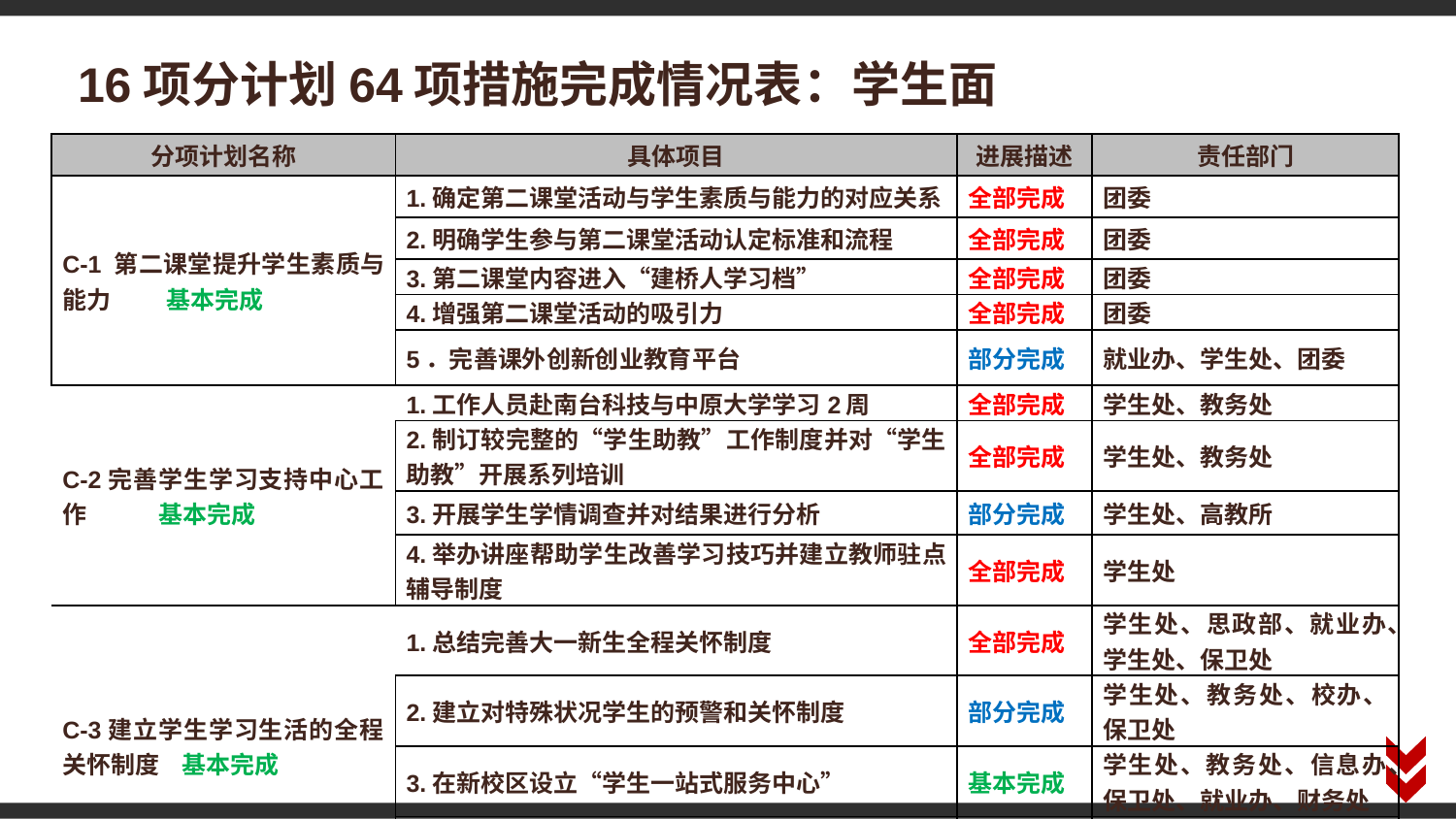

# 16项分计划64项措施完成情况表：学生面
| 分项计划名称 | 具体项目 | 进展描述 | 责任部门 |
| --- | --- | --- | --- |
| C-1 第二课堂提升学生素质与能力 基本完成 | 1.确定第二课堂活动与学生素质与能力的对应关系 | 全部完成 | 团委 |
|  | 2.明确学生参与第二课堂活动认定标准和流程 | 全部完成 | 团委 |
|  | 3.第二课堂内容进入“建桥人学习档” | 全部完成 | 团委 |
|  | 4.增强第二课堂活动的吸引力 | 全部完成 | 团委 |
|  | 5．完善课外创新创业教育平台 | 部分完成 | 就业办、学生处、团委 |
| C-2完善学生学习支持中心工作 基本完成 | 1.工作人员赴南台科技与中原大学学习2周 | 全部完成 | 学生处、教务处 |
|  | 2.制订较完整的“学生助教”工作制度并对“学生助教”开展系列培训 | 全部完成 | 学生处、教务处 |
|  | 3.开展学生学情调查并对结果进行分析 | 部分完成 | 学生处、高教所 |
|  | 4.举办讲座帮助学生改善学习技巧并建立教师驻点辅导制度 | 全部完成 | 学生处 |
| C-3建立学生学习生活的全程关怀制度 基本完成 | 1.总结完善大一新生全程关怀制度 | 全部完成 | 学生处、思政部、就业办、学生处、保卫处 |
|  | 2.建立对特殊状况学生的预警和关怀制度 | 部分完成 | 学生处、教务处、校办、保卫处 |
|  | 3.在新校区设立“学生一站式服务中心” | 基本完成 | 学生处、教务处、信息办、保卫处、就业办、财务处 |
|  | 4.完善四年全覆盖的职业生涯指导制度 | 部分完成 | 就业办、学生处、教务处、产学办、校友会 |